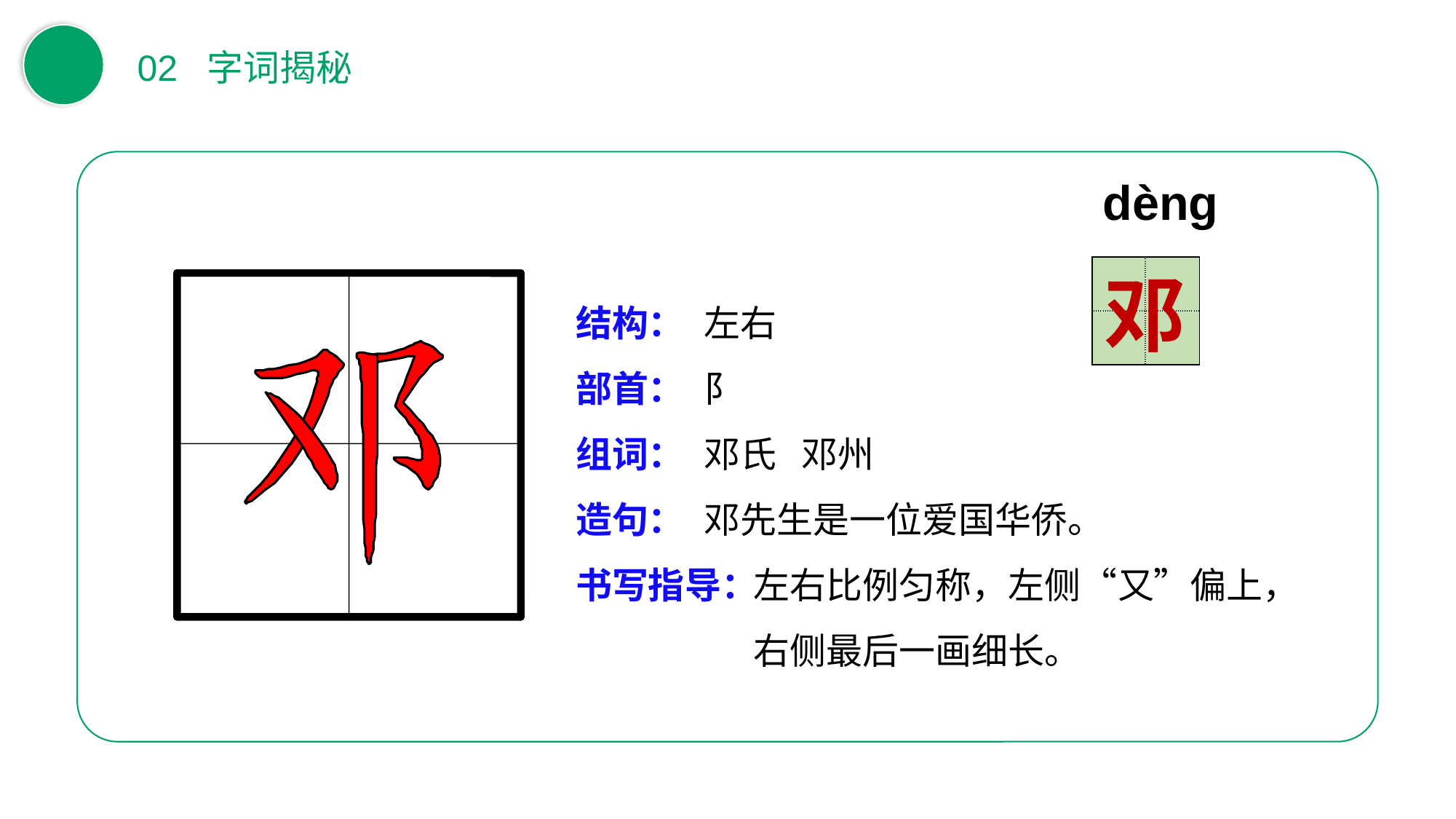

02  字词揭秘
dèng
|  |  |
| --- | --- |
|  |  |
邓

结构：
部首：
组词：
造句：
书写指导：
左右
阝
邓氏   邓州
邓先生是一位爱国华侨。
     左右比例匀称，左侧“又”偏上，
     右侧最后一画细长。